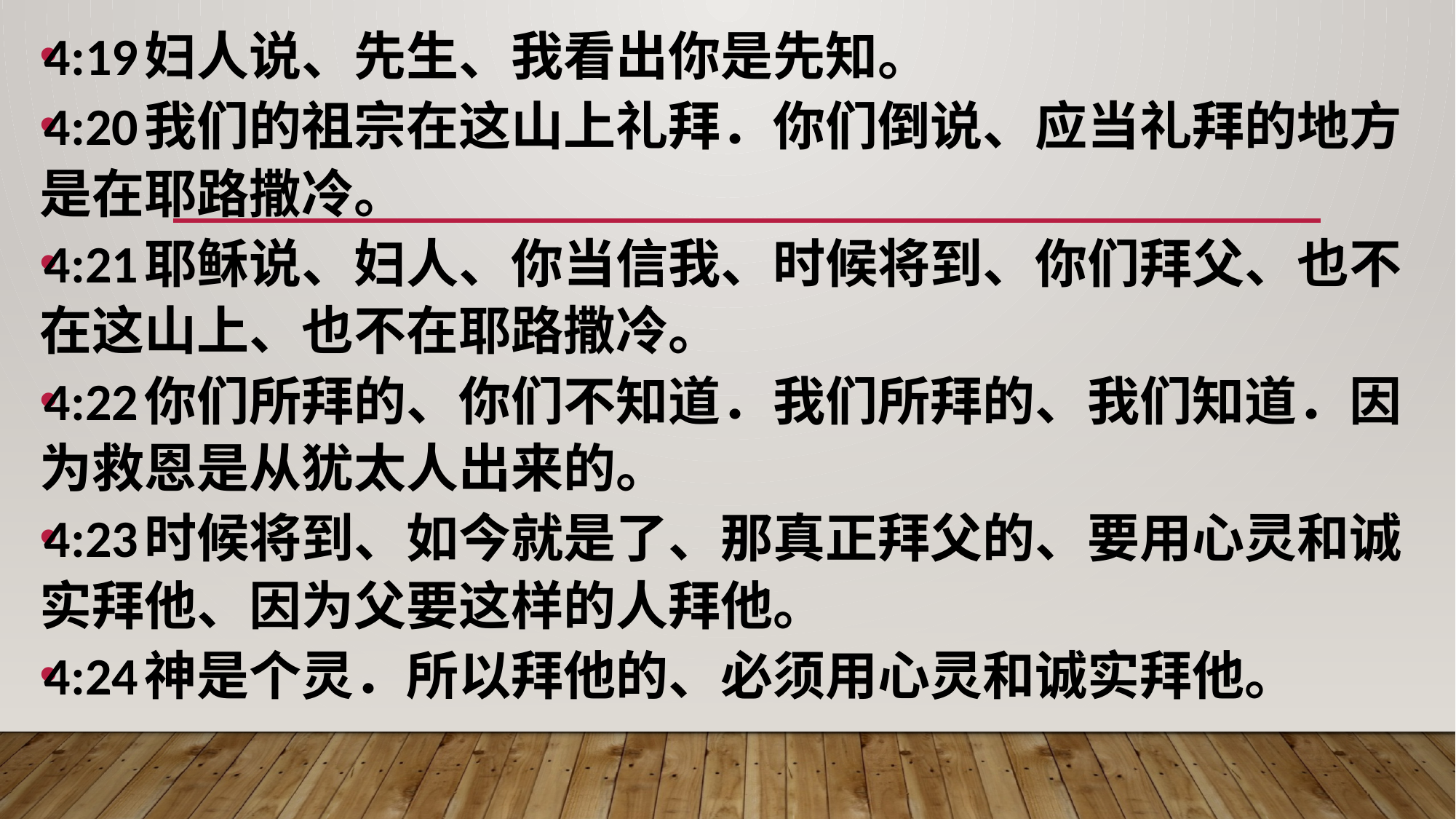

4:19	妇人说、先生、我看出你是先知。
4:20	我们的祖宗在这山上礼拜．你们倒说、应当礼拜的地方是在耶路撒冷。
4:21	耶稣说、妇人、你当信我、时候将到、你们拜父、也不在这山上、也不在耶路撒冷。
4:22	你们所拜的、你们不知道．我们所拜的、我们知道．因为救恩是从犹太人出来的。
4:23	时候将到、如今就是了、那真正拜父的、要用心灵和诚实拜他、因为父要这样的人拜他。
4:24	神是个灵．所以拜他的、必须用心灵和诚实拜他。